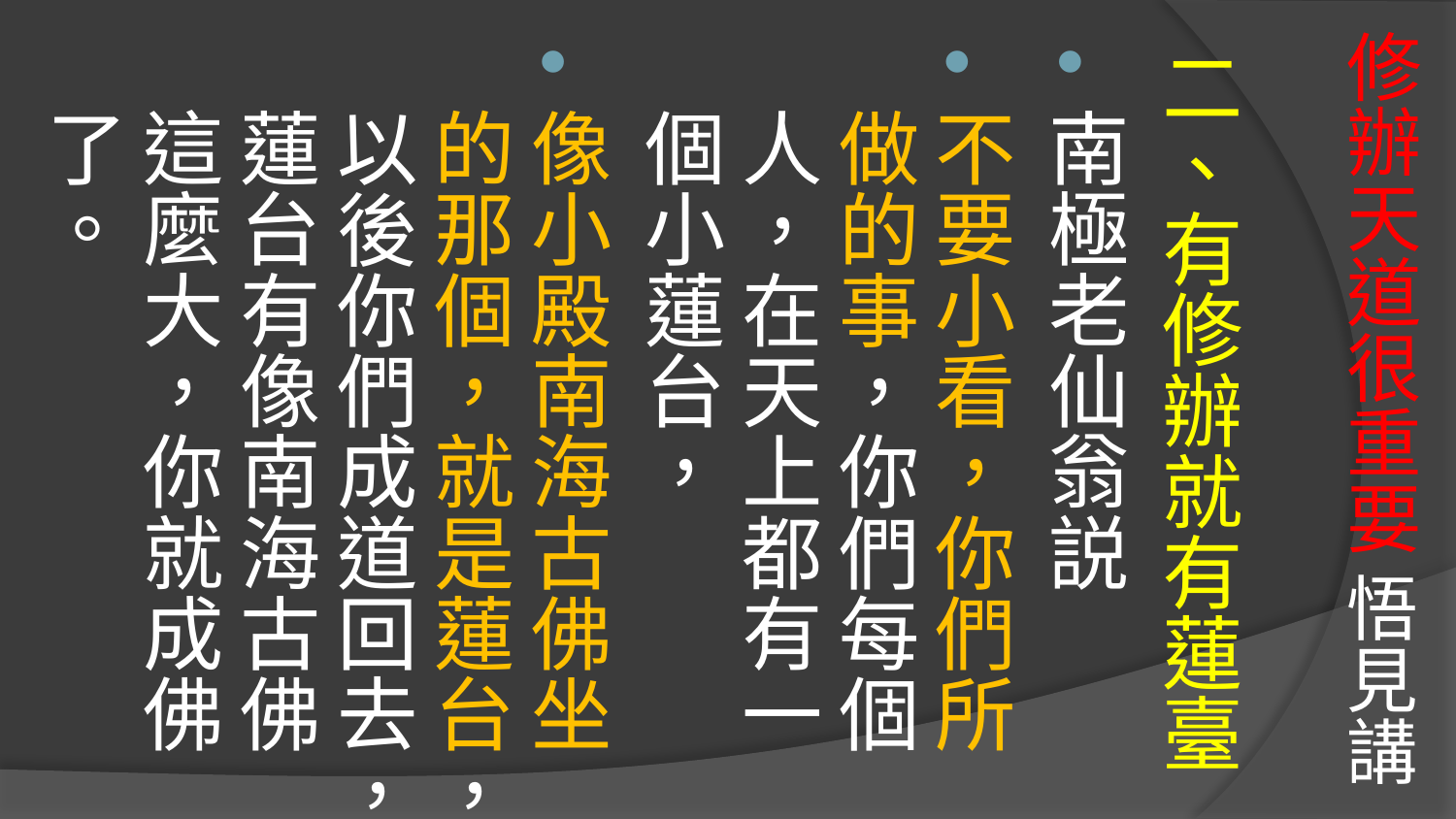

# 修辦天道很重要 悟見講
二、有修辦就有蓮臺
南極老仙翁説
不要小看，你們所做的事，你們每個人，在天上都有一個小蓮台，
像小殿南海古佛坐的那個，就是蓮台，以後你們成道回去，蓮台有像南海古佛這麼大，你就成佛了。